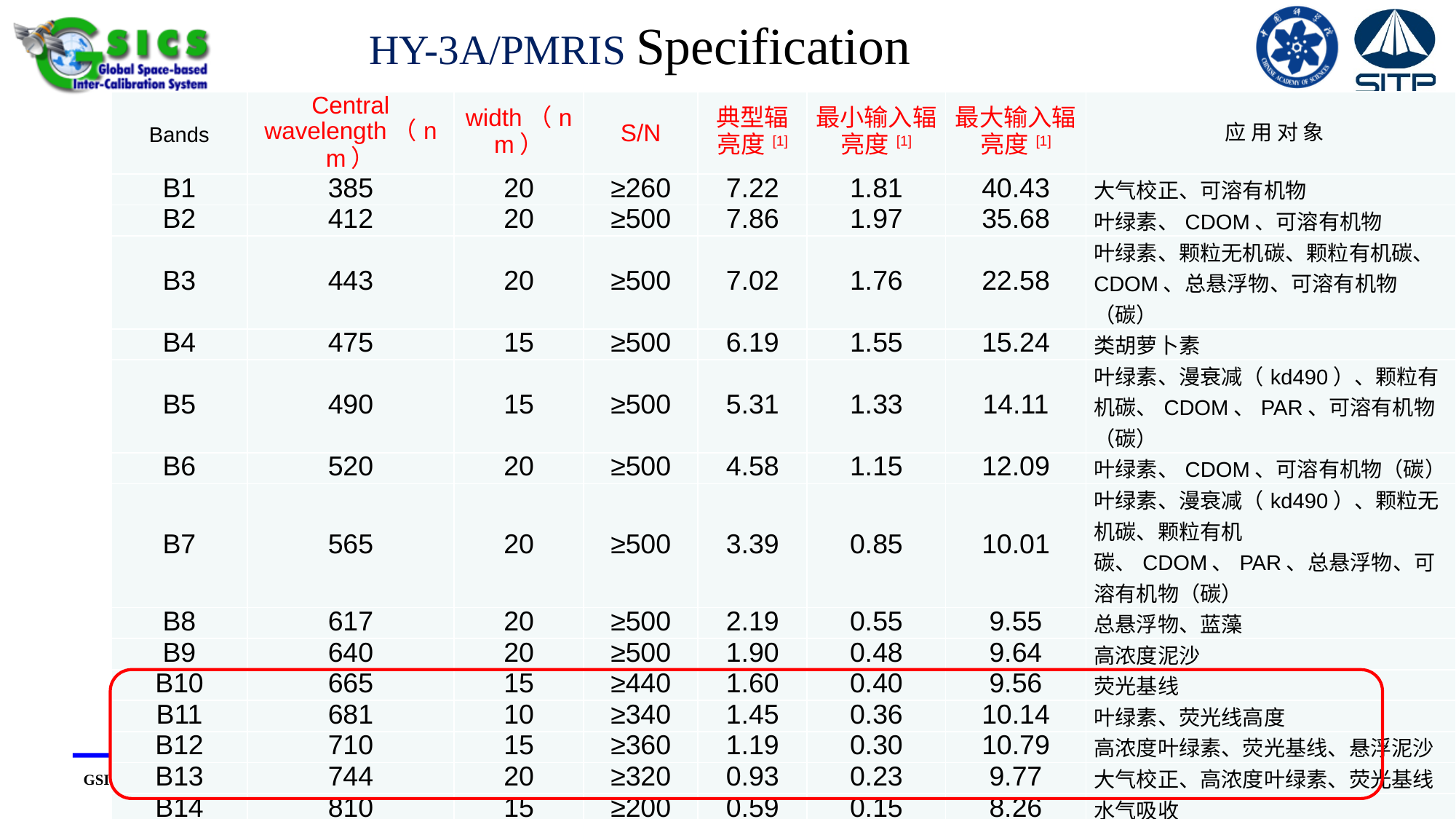

HY-3A/PMRIS Specification
| Bands | Central wavelength（nm） | width（nm） | S/N | 典型辐亮度[1] | 最小输入辐亮度[1] | 最大输入辐亮度[1] | 应 用 对 象 |
| --- | --- | --- | --- | --- | --- | --- | --- |
| B1 | 385 | 20 | ≥260 | 7.22 | 1.81 | 40.43 | 大气校正、可溶有机物 |
| B2 | 412 | 20 | ≥500 | 7.86 | 1.97 | 35.68 | 叶绿素、CDOM、可溶有机物 |
| B3 | 443 | 20 | ≥500 | 7.02 | 1.76 | 22.58 | 叶绿素、颗粒无机碳、颗粒有机碳、CDOM、总悬浮物、可溶有机物（碳） |
| B4 | 475 | 15 | ≥500 | 6.19 | 1.55 | 15.24 | 类胡萝卜素 |
| B5 | 490 | 15 | ≥500 | 5.31 | 1.33 | 14.11 | 叶绿素、漫衰减（kd490）、颗粒有机碳、CDOM、PAR、可溶有机物（碳） |
| B6 | 520 | 20 | ≥500 | 4.58 | 1.15 | 12.09 | 叶绿素、CDOM、可溶有机物（碳） |
| B7 | 565 | 20 | ≥500 | 3.39 | 0.85 | 10.01 | 叶绿素、漫衰减（kd490）、颗粒无机碳、颗粒有机碳、CDOM、PAR、总悬浮物、可溶有机物（碳） |
| B8 | 617 | 20 | ≥500 | 2.19 | 0.55 | 9.55 | 总悬浮物、蓝藻 |
| B9 | 640 | 20 | ≥500 | 1.90 | 0.48 | 9.64 | 高浓度泥沙 |
| B10 | 665 | 15 | ≥440 | 1.60 | 0.40 | 9.56 | 荧光基线 |
| B11 | 681 | 10 | ≥340 | 1.45 | 0.36 | 10.14 | 叶绿素、荧光线高度 |
| B12 | 710 | 15 | ≥360 | 1.19 | 0.30 | 10.79 | 高浓度叶绿素、荧光基线、悬浮泥沙 |
| B13 | 744 | 20 | ≥320 | 0.93 | 0.23 | 9.77 | 大气校正、高浓度叶绿素、荧光基线 |
| B14 | 810 | 15 | ≥200 | 0.59 | 0.15 | 8.26 | 水气吸收 |
| B15 | 865 | 40 | ≥230 | 0.45 | 0.11 | 6.3 | 大气校正、颗粒无机碳 |
| B16 | 1020 | 40 | ≥400 | 0.2 | 0.05 | 0.5 | 大气校正、高浓度泥沙 |
| B17 | 1245 | 20 | ≥250 | 0.15 | 0.037 | 0.375 | 大气校正 |
| B18 | 1640 | 40 | ≥180 | 0.088 | 0.02 | 0.2 | 大气校正 |
| B19 | 2135 | 50 | ≥100 | 0.029 | 0.007 | 0.07 | 大气校正 |